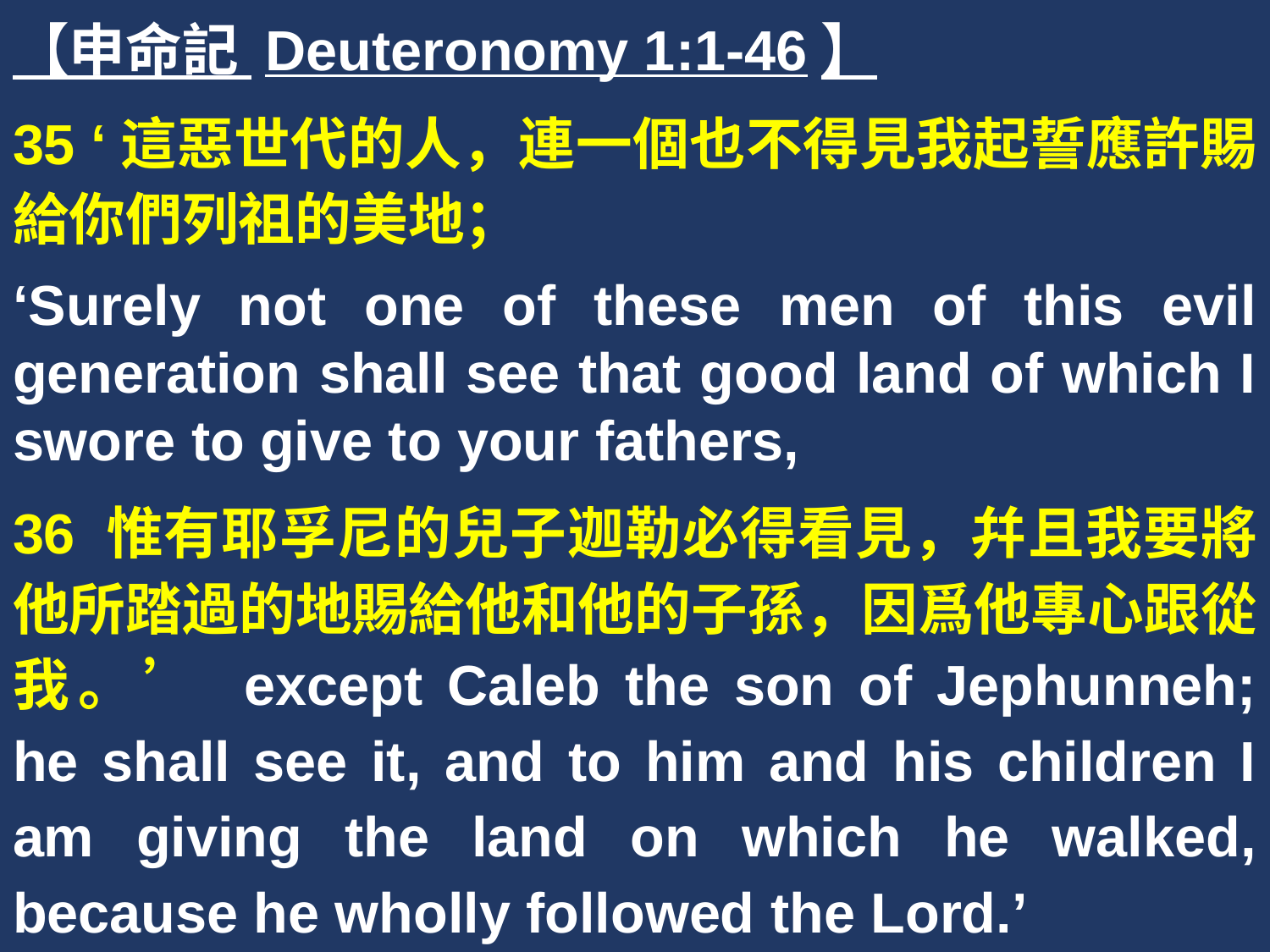

【申命記 Deuteronomy 1:1-46】
35 ‘這惡世代的人，連一個也不得見我起誓應許賜給你們列祖的美地；
‘Surely not one of these men of this evil generation shall see that good land of which I swore to give to your fathers,
36 惟有耶孚尼的兒子迦勒必得看見，幷且我要將他所踏過的地賜給他和他的子孫，因爲他專心跟從我。’ except Caleb the son of Jephunneh; he shall see it, and to him and his children I am giving the land on which he walked, because he wholly followed the Lord.’